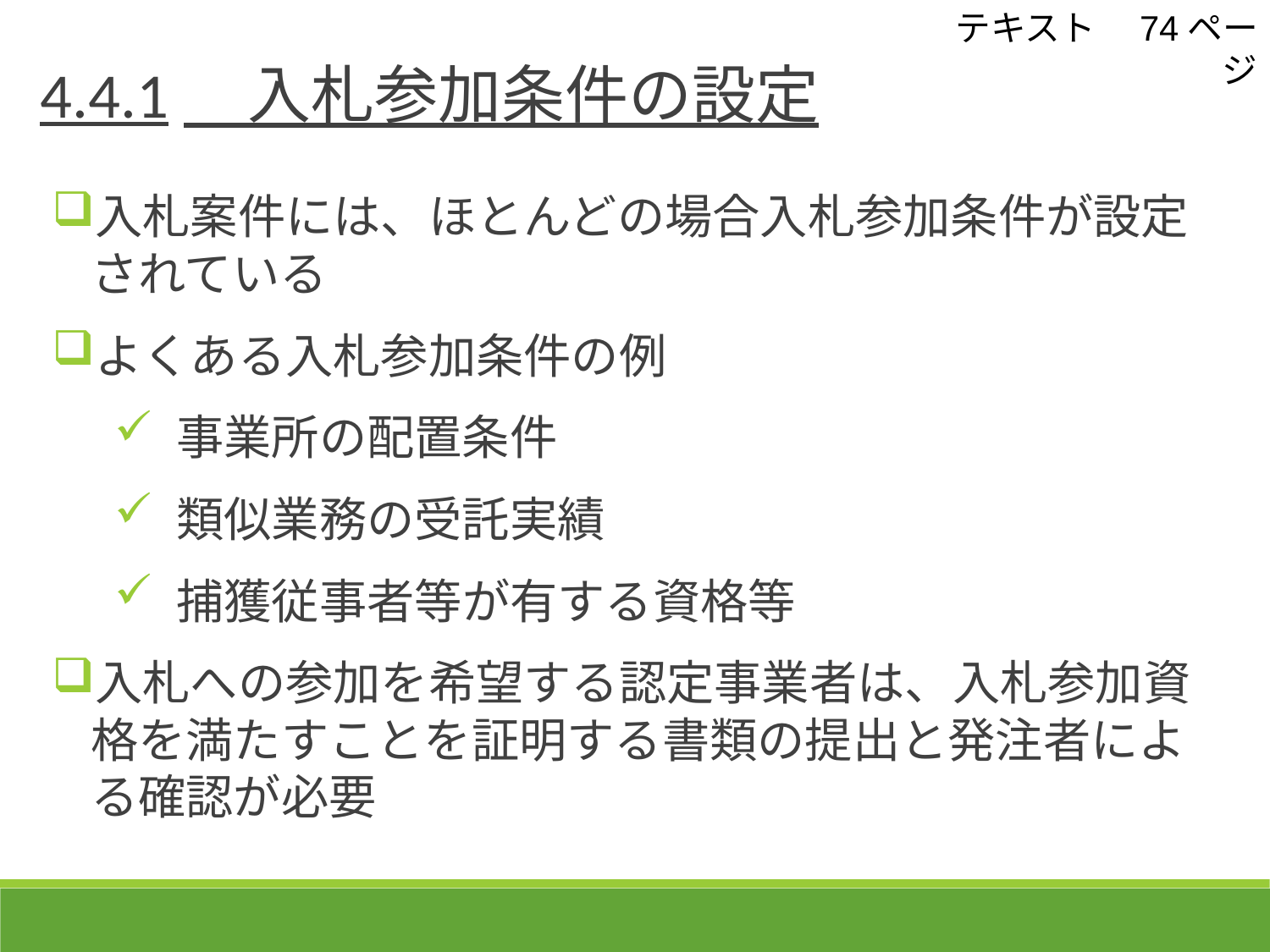

テキスト　74ページ
4.4.1　入札参加条件の設定
入札案件には、ほとんどの場合入札参加条件が設定されている
よくある入札参加条件の例
事業所の配置条件
類似業務の受託実績
捕獲従事者等が有する資格等
入札への参加を希望する認定事業者は、入札参加資格を満たすことを証明する書類の提出と発注者による確認が必要